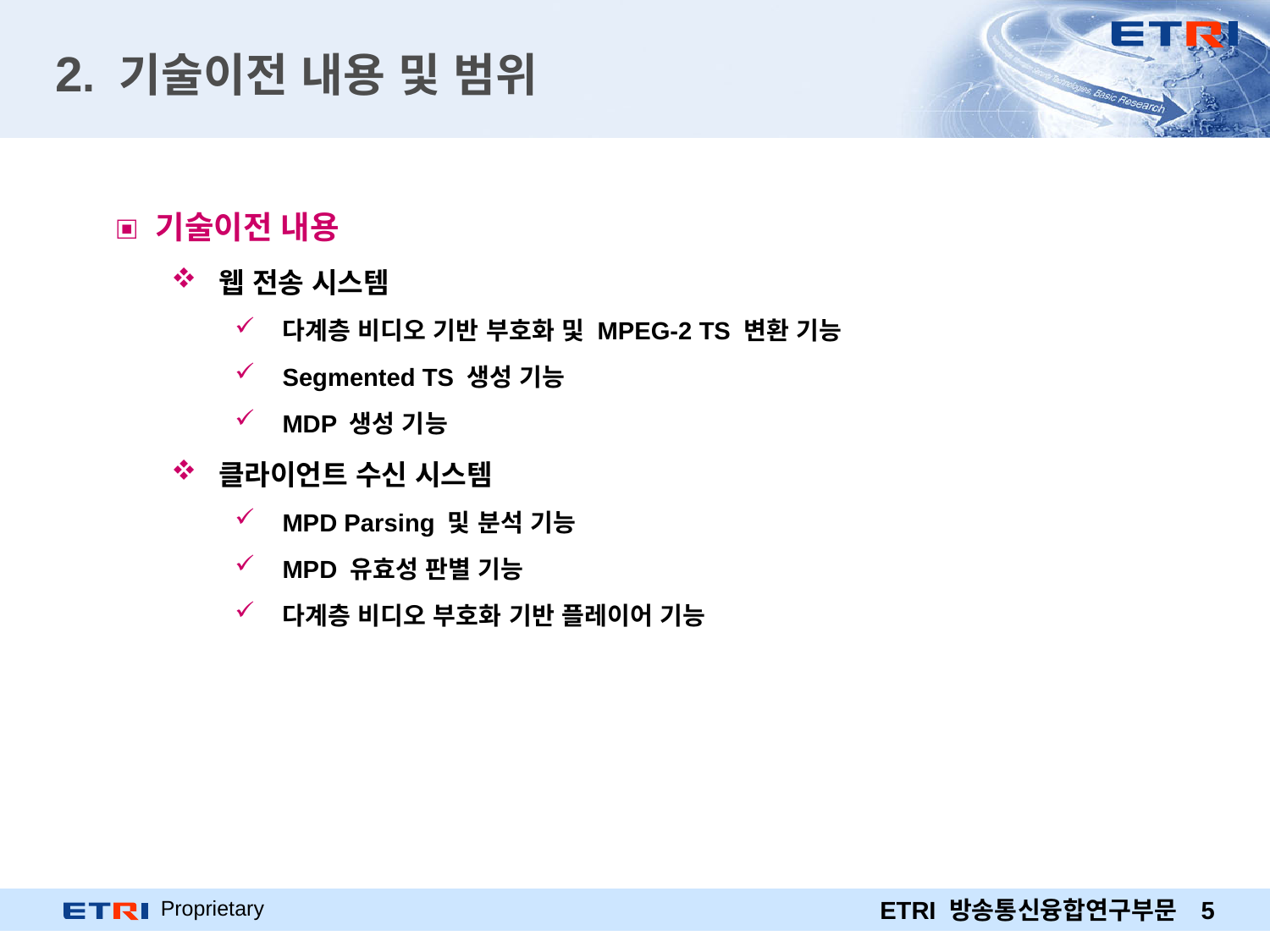

# 2. 기술이전 내용 및 범위
기술이전 내용
웹 전송 시스템
다계층 비디오 기반 부호화 및 MPEG-2 TS 변환 기능
Segmented TS 생성 기능
MDP 생성 기능
클라이언트 수신 시스템
MPD Parsing 및 분석 기능
MPD 유효성 판별 기능
다계층 비디오 부호화 기반 플레이어 기능
5
ETRI 방송통신융합연구부문